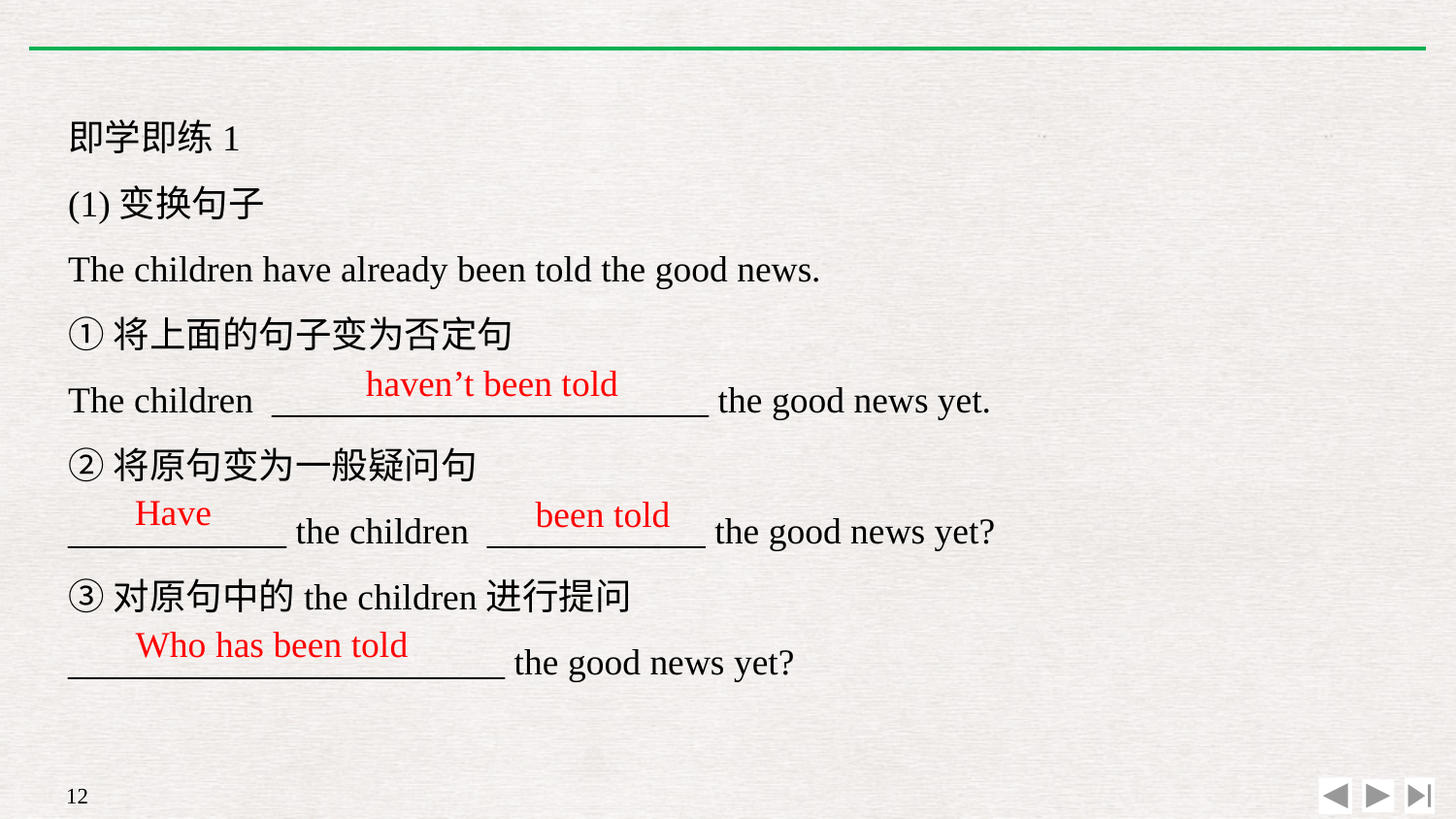

即学即练1
(1)变换句子
The children have already been told the good news.
①将上面的句子变为否定句
The children  ________________________ the good news yet.
②将原句变为一般疑问句
____________ the children  ____________ the good news yet?
③对原句中的the children进行提问
________________________ the good news yet?
haven’t been told
Have
been told
Who has been told